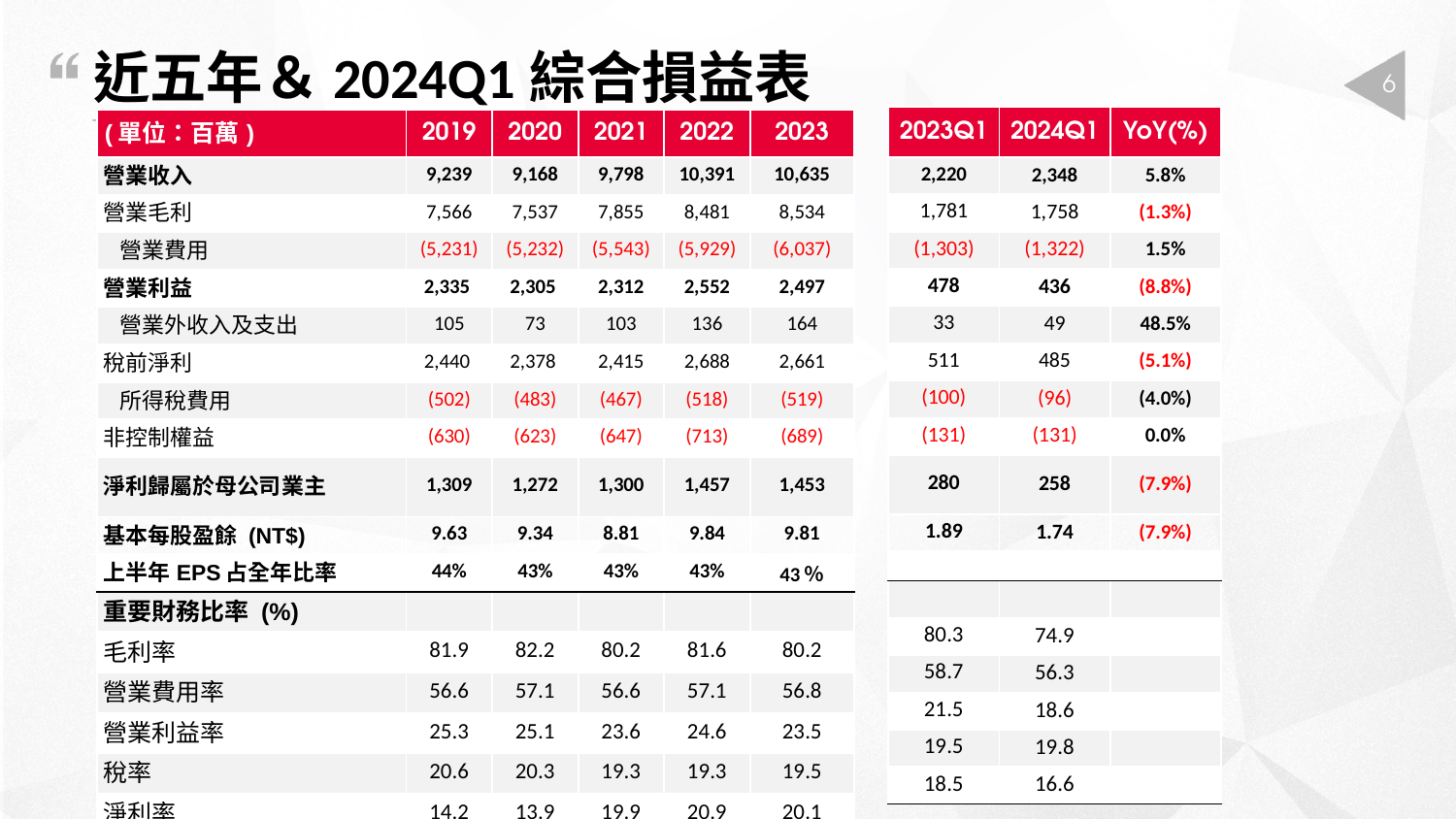

近五年＆2024Q1綜合損益表
6
| 2023Q1 | 2024Q1 | YoY(%) |
| --- | --- | --- |
| 2,220 | 2,348 | 5.8% |
| 1,781 | 1,758 | (1.3%) |
| (1,303) | (1,322) | 1.5% |
| 478 | 436 | (8.8%) |
| 33 | 49 | 48.5% |
| 511 | 485 | (5.1%) |
| (100) | (96) | (4.0%) |
| (131) | (131) | 0.0% |
| 280 | 258 | (7.9%) |
| 1.89 | 1.74 | (7.9%) |
|  |  |  |
|  |  |  |
| 80.3 | 74.9 |  |
| 58.7 | 56.3 |  |
| 21.5 | 18.6 |  |
| 19.5 | 19.8 |  |
| 18.5 | 16.6 |  |
| (單位：百萬) | 2019 | 2020 | 2021 | 2022 | 2023 |
| --- | --- | --- | --- | --- | --- |
| 營業收入 | 9,239 | 9,168 | 9,798 | 10,391 | 10,635 |
| 營業毛利 | 7,566 | 7,537 | 7,855 | 8,481 | 8,534 |
| 營業費用 | (5,231) | (5,232) | (5,543) | (5,929) | (6,037) |
| 營業利益 | 2,335 | 2,305 | 2,312 | 2,552 | 2,497 |
| 營業外收入及支出 | 105 | 73 | 103 | 136 | 164 |
| 稅前淨利 | 2,440 | 2,378 | 2,415 | 2,688 | 2,661 |
| 所得稅費用 | (502) | (483) | (467) | (518) | (519) |
| 非控制權益 | (630) | (623) | (647) | (713) | (689) |
| 淨利歸屬於母公司業主 | 1,309 | 1,272 | 1,300 | 1,457 | 1,453 |
| 基本每股盈餘 (NT$) | 9.63 | 9.34 | 8.81 | 9.84 | 9.81 |
| 上半年EPS占全年比率 | 44% | 43% | 43% | 43% | 43％ |
| 重要財務比率 (%) |  |  |  |  |  |
| 毛利率 | 81.9 | 82.2 | 80.2 | 81.6 | 80.2 |
| 營業費用率 | 56.6 | 57.1 | 56.6 | 57.1 | 56.8 |
| 營業利益率 | 25.3 | 25.1 | 23.6 | 24.6 | 23.5 |
| 稅率 | 20.6 | 20.3 | 19.3 | 19.3 | 19.5 |
| 淨利率 | 14.2 | 13.9 | 19.9 | 20.9 | 20.1 |